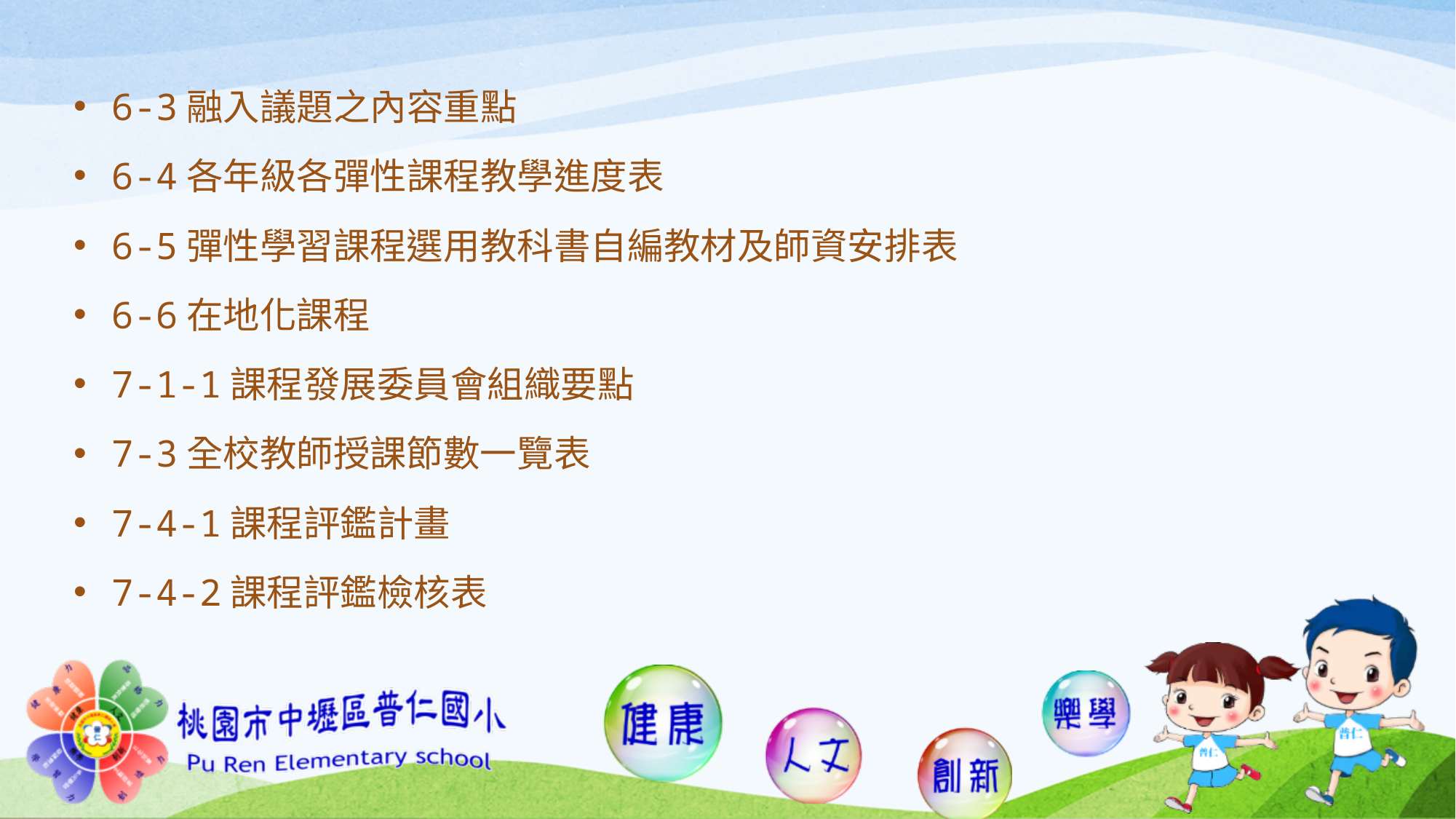

6-3融入議題之內容重點
6-4各年級各彈性課程教學進度表
6-5彈性學習課程選用教科書自編教材及師資安排表
6-6在地化課程
7-1-1課程發展委員會組織要點
7-3全校教師授課節數一覽表
7-4-1課程評鑑計畫
7-4-2課程評鑑檢核表